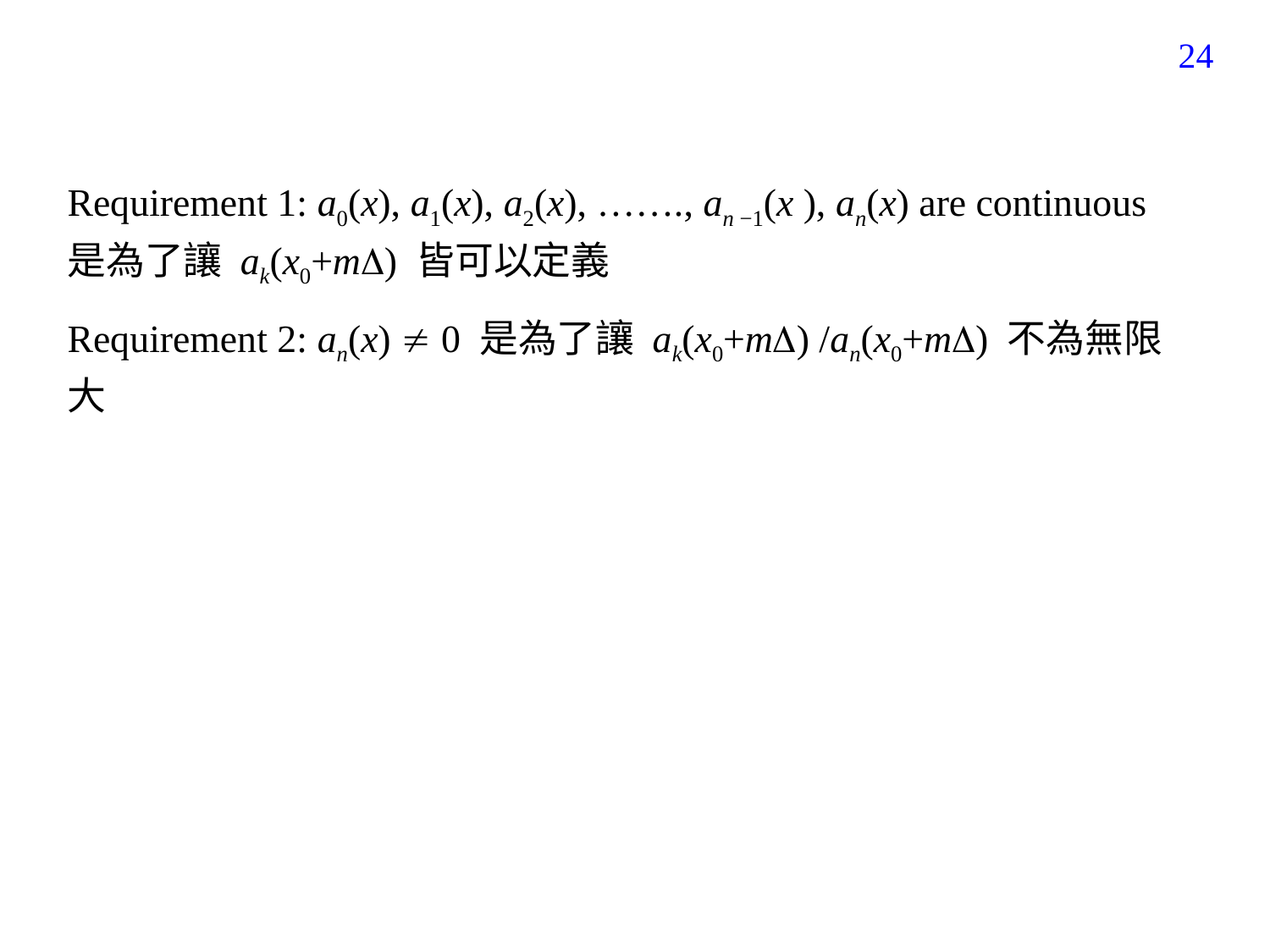

24
Requirement 1: a0(x), a1(x), a2(x), ……., an −1(x ), an(x) are continuous  是為了讓 ak(x0+mΔ) 皆可以定義
Requirement 2: an(x) ≠ 0 是為了讓 ak(x0+mΔ) /an(x0+mΔ) 不為無限大